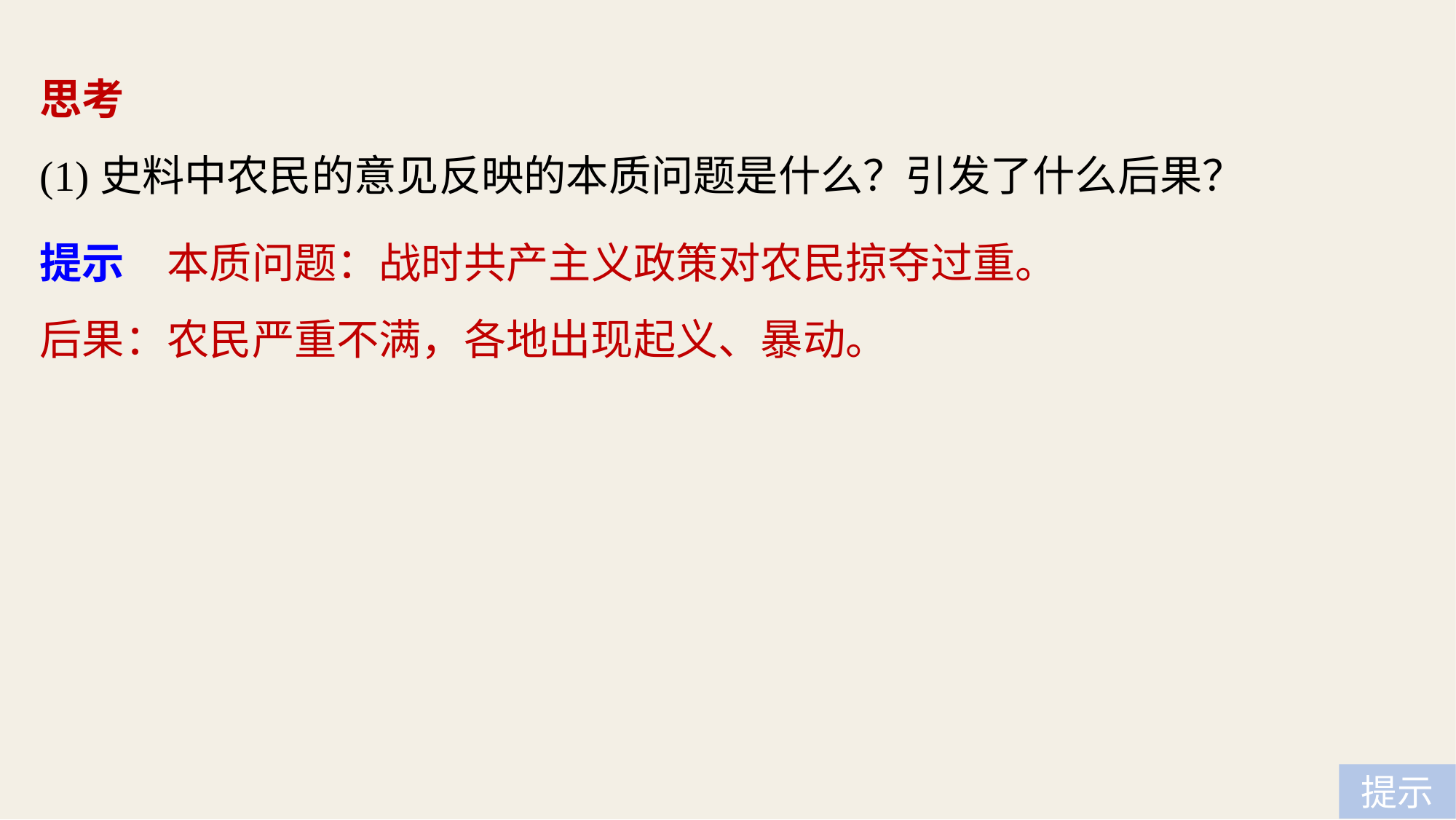

思考
(1)史料中农民的意见反映的本质问题是什么？引发了什么后果？
提示　本质问题：战时共产主义政策对农民掠夺过重。
后果：农民严重不满，各地出现起义、暴动。
提示